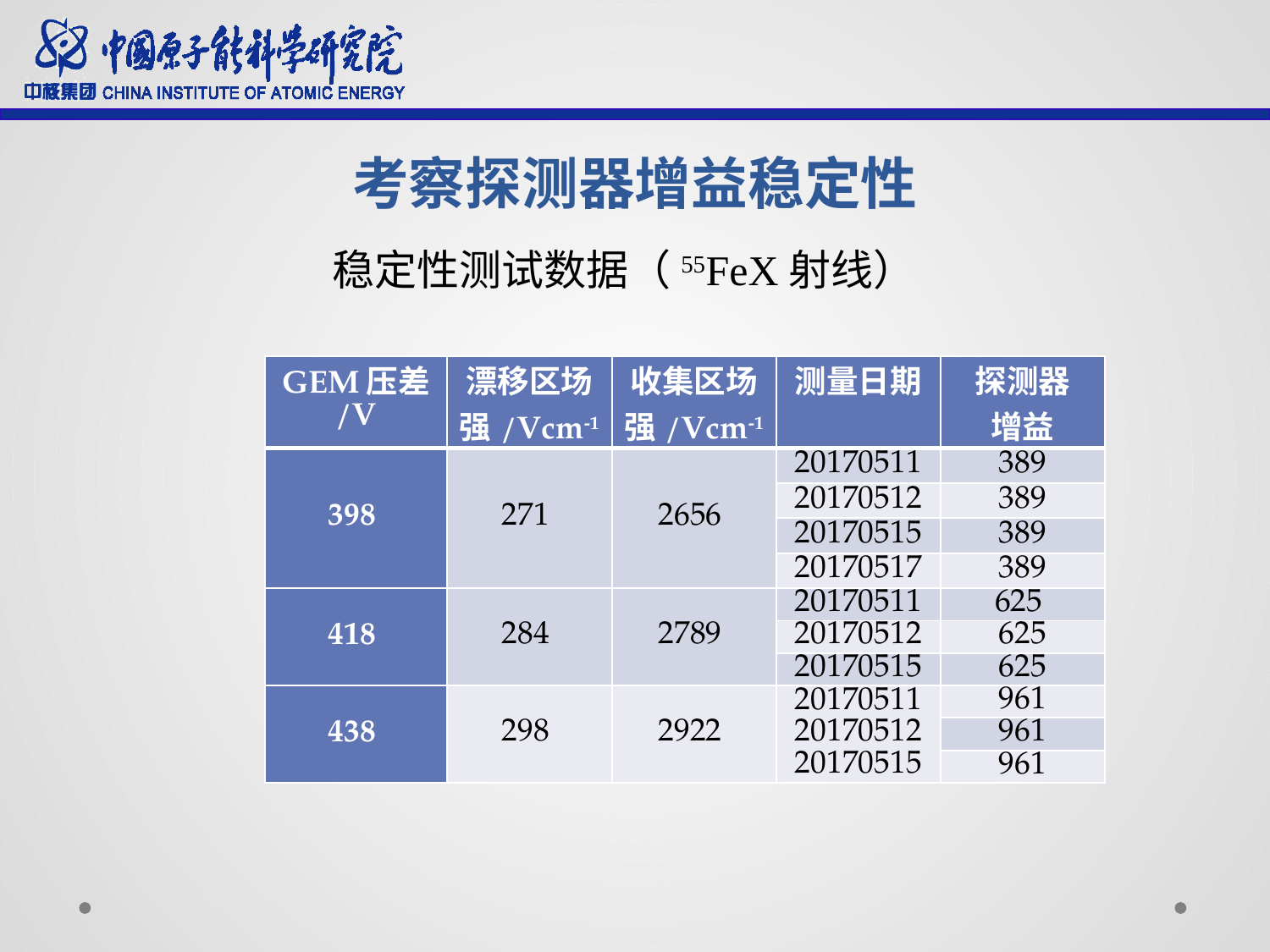

# 考察探测器增益稳定性
稳定性测试数据（55FeX射线）

| GEM压差 /V | 漂移区场强/Vcm-1 | 收集区场强/Vcm-1 | 测量日期 | 探测器 增益 |
| --- | --- | --- | --- | --- |
| 398 | 271 | 2656 | 20170511 | 389 |
|  |  |  | 20170512 | 389 |
|  |  |  | 20170515 | 389 |
|  |  |  | 20170517 | 389 |
| 418 | 284 | 2789 | 20170511 | 625 |
|  |  |  | 20170512 | 625 |
|  |  |  | 20170515 | 625 |
| 438 | 298 | 2922 | 20170511 20170512 20170515 | 961 |
|  |  |  |  | 961 |
|  |  |  |  | 961 |